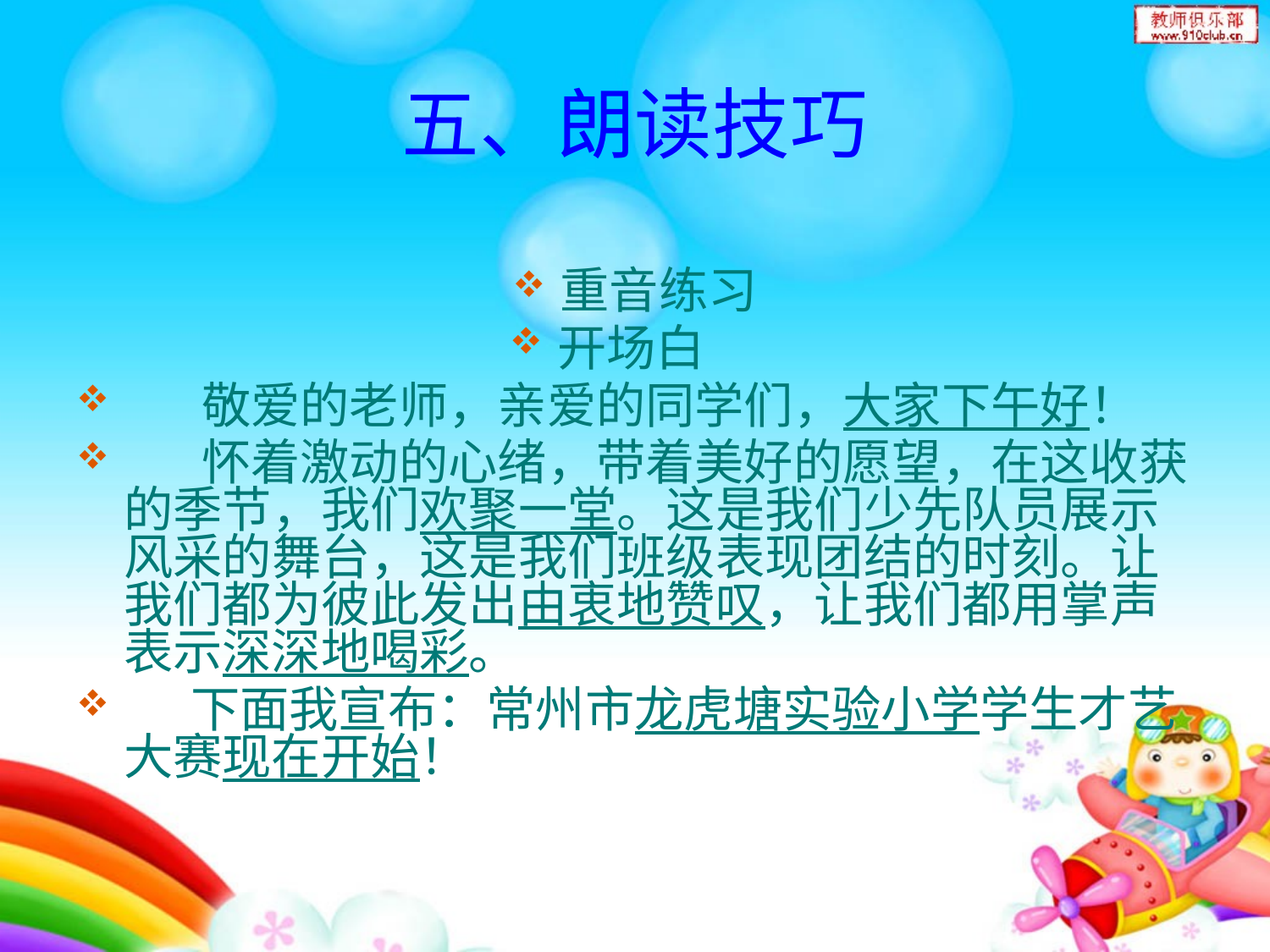

# 五、朗读技巧
重音练习
开场白
      敬爱的老师，亲爱的同学们，大家下午好！
      怀着激动的心绪，带着美好的愿望，在这收获的季节，我们欢聚一堂。这是我们少先队员展示风采的舞台，这是我们班级表现团结的时刻。让我们都为彼此发出由衷地赞叹，让我们都用掌声表示深深地喝彩。
     下面我宣布：常州市龙虎塘实验小学学生才艺大赛现在开始！